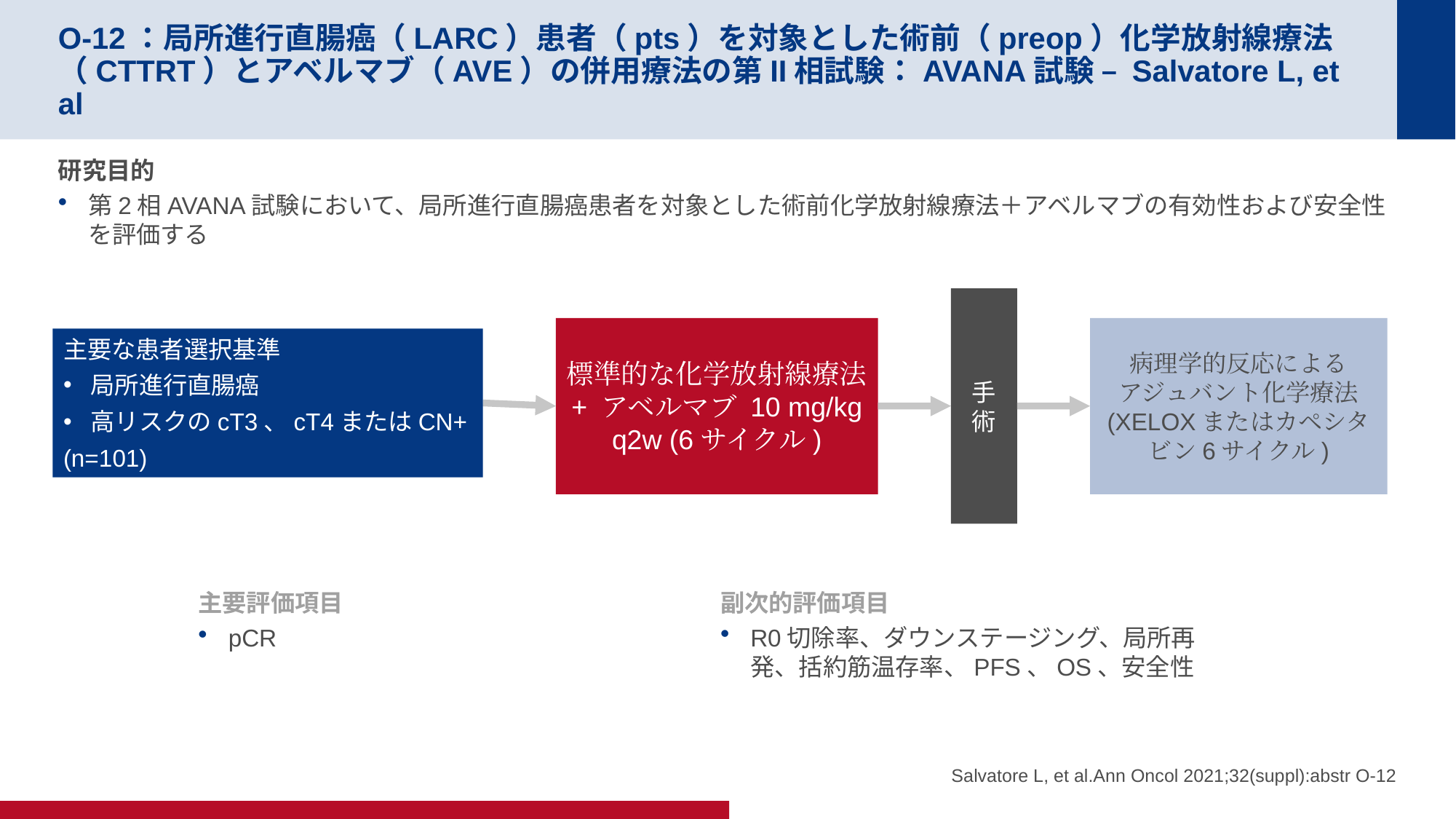

# O-12：局所進行直腸癌（LARC）患者（pts）を対象とした術前（preop）化学放射線療法（CTTRT）とアベルマブ（AVE）の併用療法の第II相試験：AVANA試験 – Salvatore L, et al
研究目的
第2相AVANA試験において、局所進行直腸癌患者を対象とした術前化学放射線療法＋アベルマブの有効性および安全性を評価する
手術
標準的な化学放射線療法 + アベルマブ 10 mg/kg q2w (6サイクル)
病理学的反応による
アジュバント化学療法
(XELOXまたはカペシタビン6サイクル)
主要な患者選択基準
局所進行直腸癌
高リスクのcT3、cT4またはCN+
(n=101)
主要評価項目
pCR
副次的評価項目
R0切除率、ダウンステージング、局所再発、括約筋温存率、PFS、OS、安全性
Salvatore L, et al.Ann Oncol 2021;32(suppl):abstr O-12